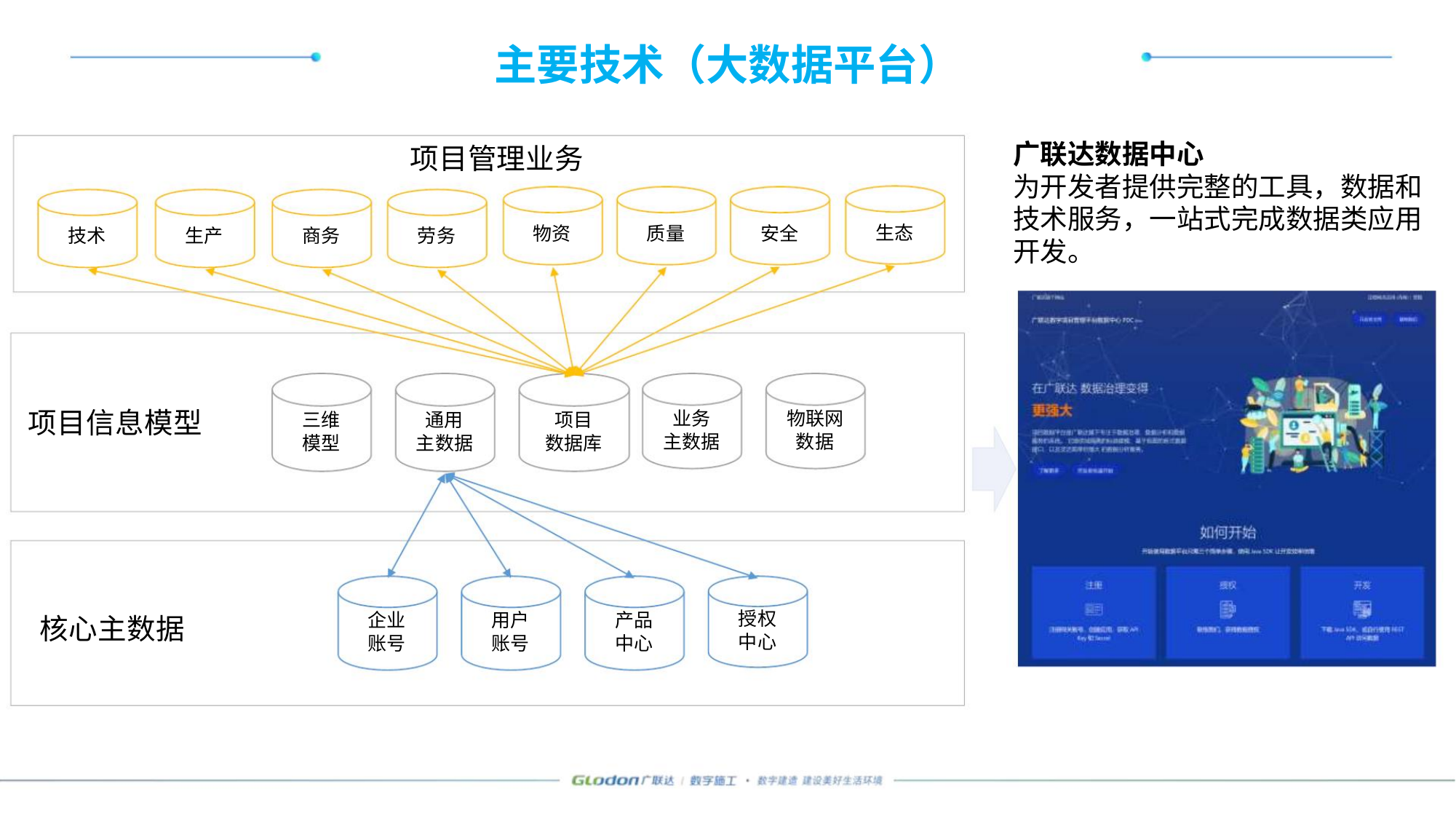

主要技术（大数据平台）
广联达数据中心
项目管理业务
为开发者提供完整的工具，数据和
技术服务，一站式完成数据类应用
开发。
生态
物资
质量
安全
技术
生产
商务
劳务
项目信息模型
核心主数据
业务
主数据
物联网
数据
三维
模型
通用
主数据
项目
数据库
授权
中心
企业
账号
用户
账号
产品
中心